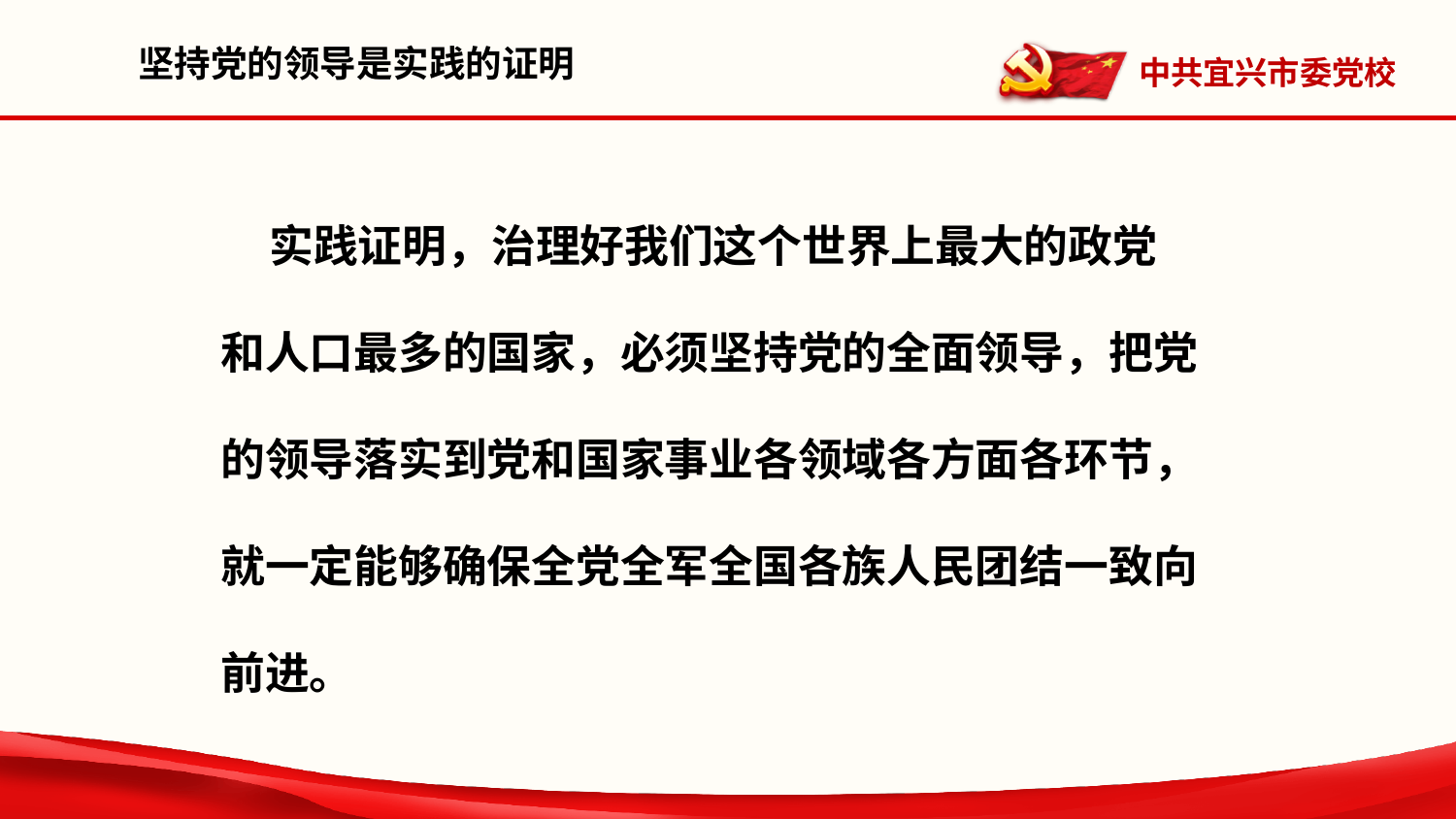

坚持党的领导是实践的证明
实践证明，治理好我们这个世界上最大的政党和人口最多的国家，必须坚持党的全面领导，把党的领导落实到党和国家事业各领域各方面各环节，就一定能够确保全党全军全国各族人民团结一致向前进。